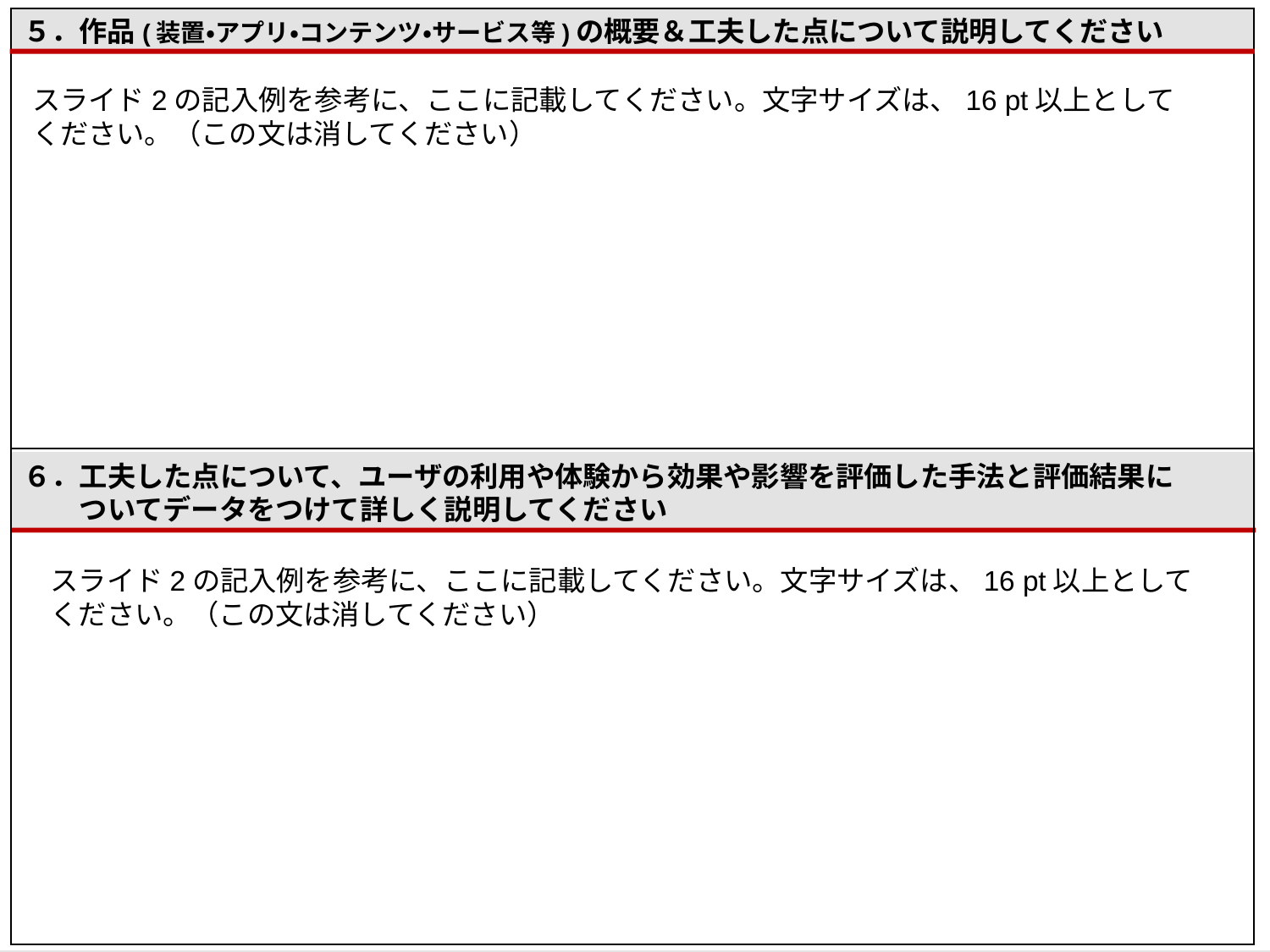

スライド2の記入例を参考に、ここに記載してください。文字サイズは、16 pt以上としてください。（この文は消してください）
スライド2の記入例を参考に、ここに記載してください。文字サイズは、16 pt以上としてください。（この文は消してください）